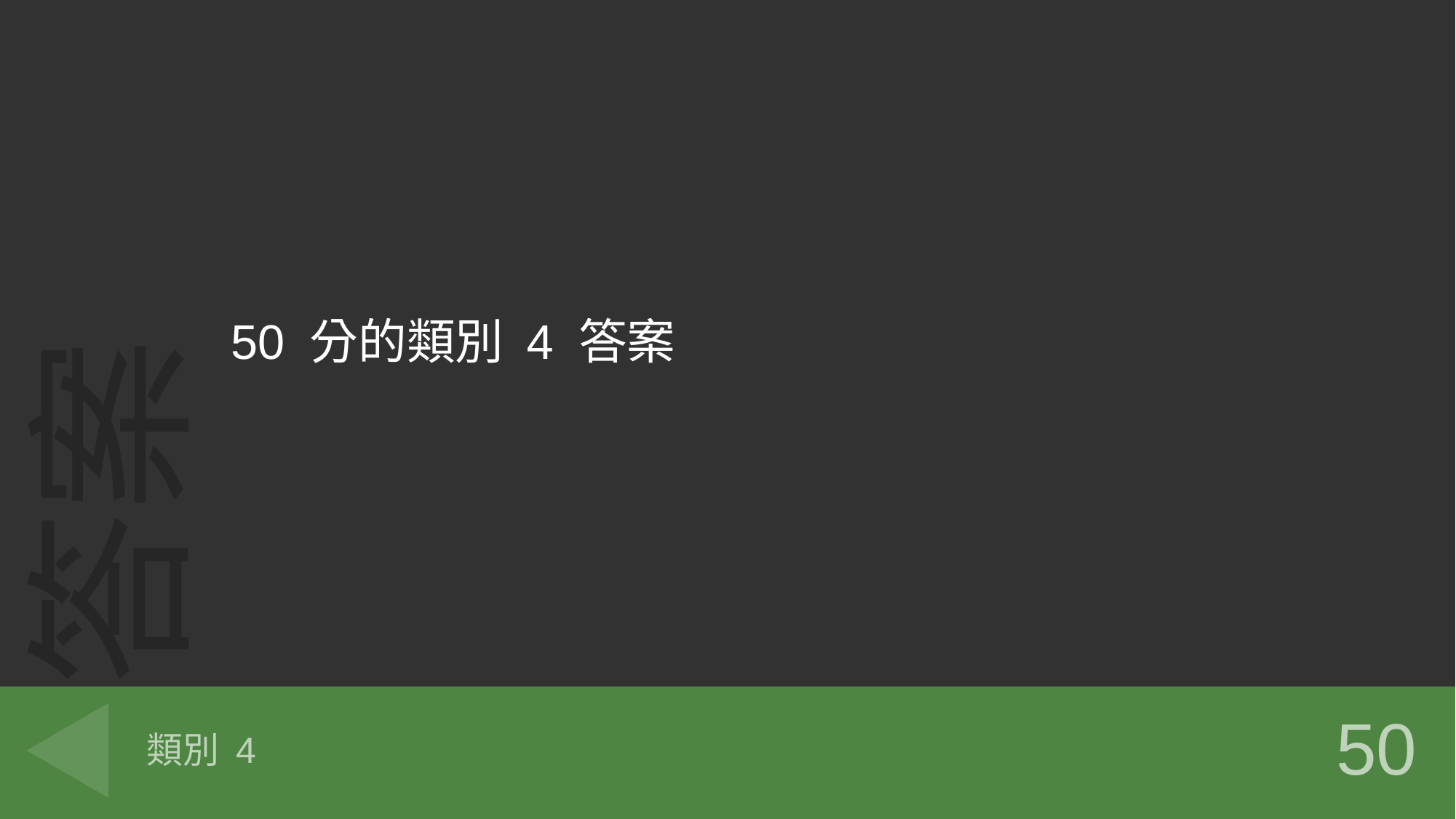

50 分的類別 4 答案
# 類別 4
50